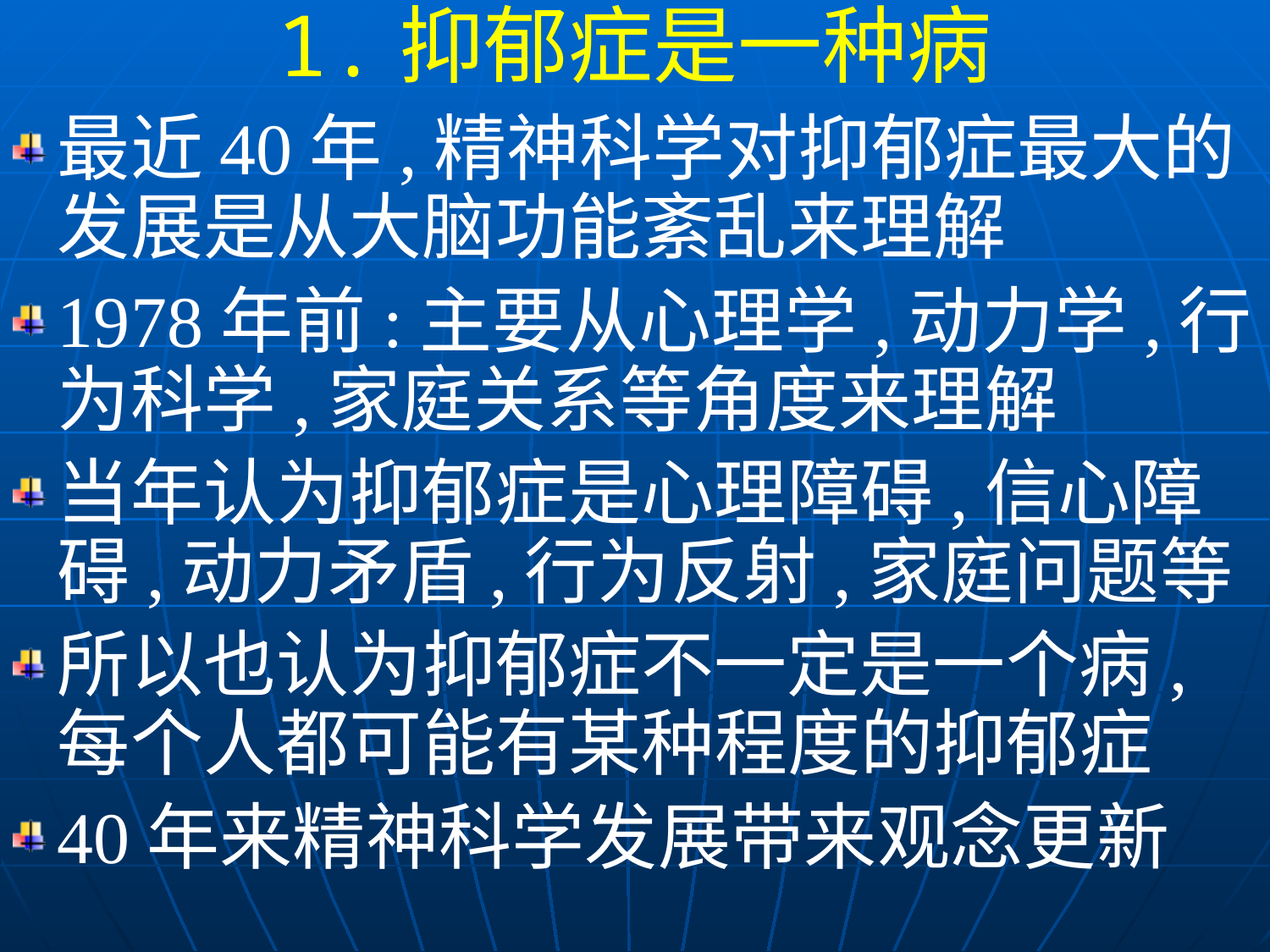

1.抑郁症是一种病
最近40年,精神科学对抑郁症最大的发展是从大脑功能紊乱来理解
1978年前:主要从心理学,动力学,行为科学,家庭关系等角度来理解
当年认为抑郁症是心理障碍,信心障碍,动力矛盾,行为反射,家庭问题等
所以也认为抑郁症不一定是一个病,每个人都可能有某种程度的抑郁症
40年来精神科学发展带来观念更新